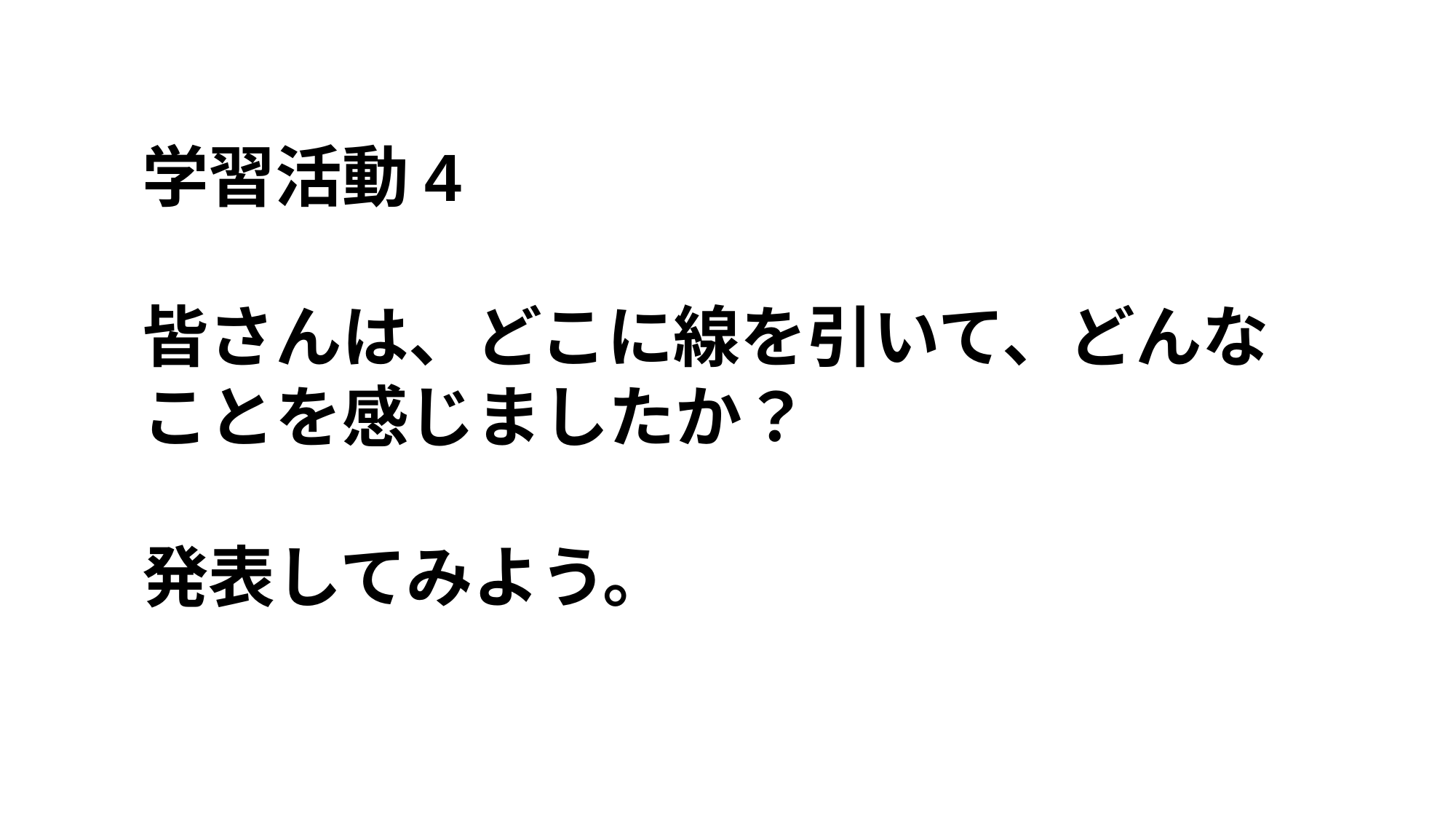

学習活動4

皆さんは、どこに線を引いて、どんなことを感じましたか？

発表してみよう。